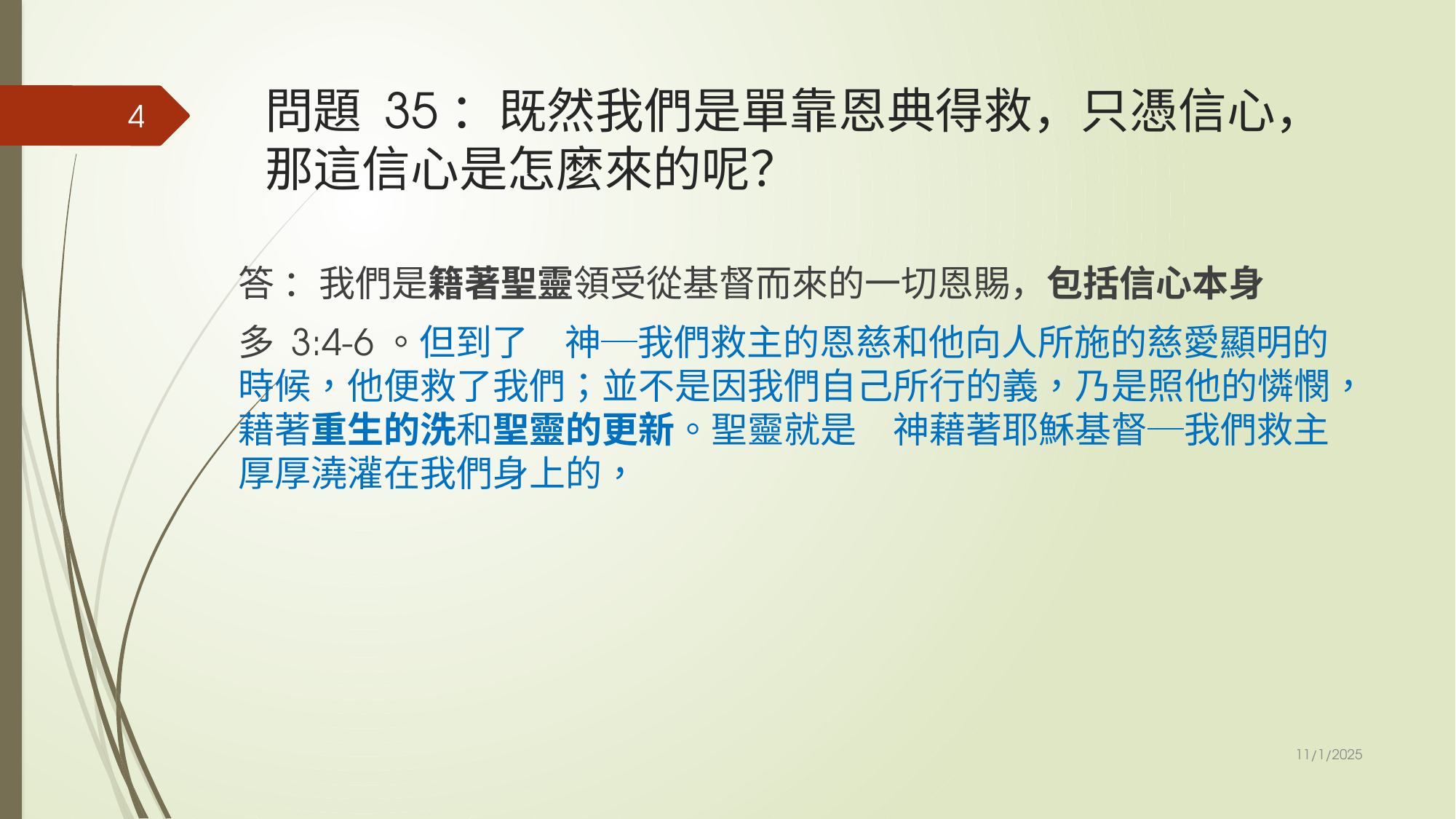

# 問題 35：既然我們是單靠恩典得救，只憑信心，那這信心是怎麼來的呢？
4
答 ：我們是籍著聖靈領受從基督而來的一切恩賜，包括信心本身
多 3:4-6。但到了　神─我們救主的恩慈和他向人所施的慈愛顯明的時候，他便救了我們；並不是因我們自己所行的義，乃是照他的憐憫，藉著重生的洗和聖靈的更新。聖靈就是　神藉著耶穌基督─我們救主厚厚澆灌在我們身上的，
11/1/2025